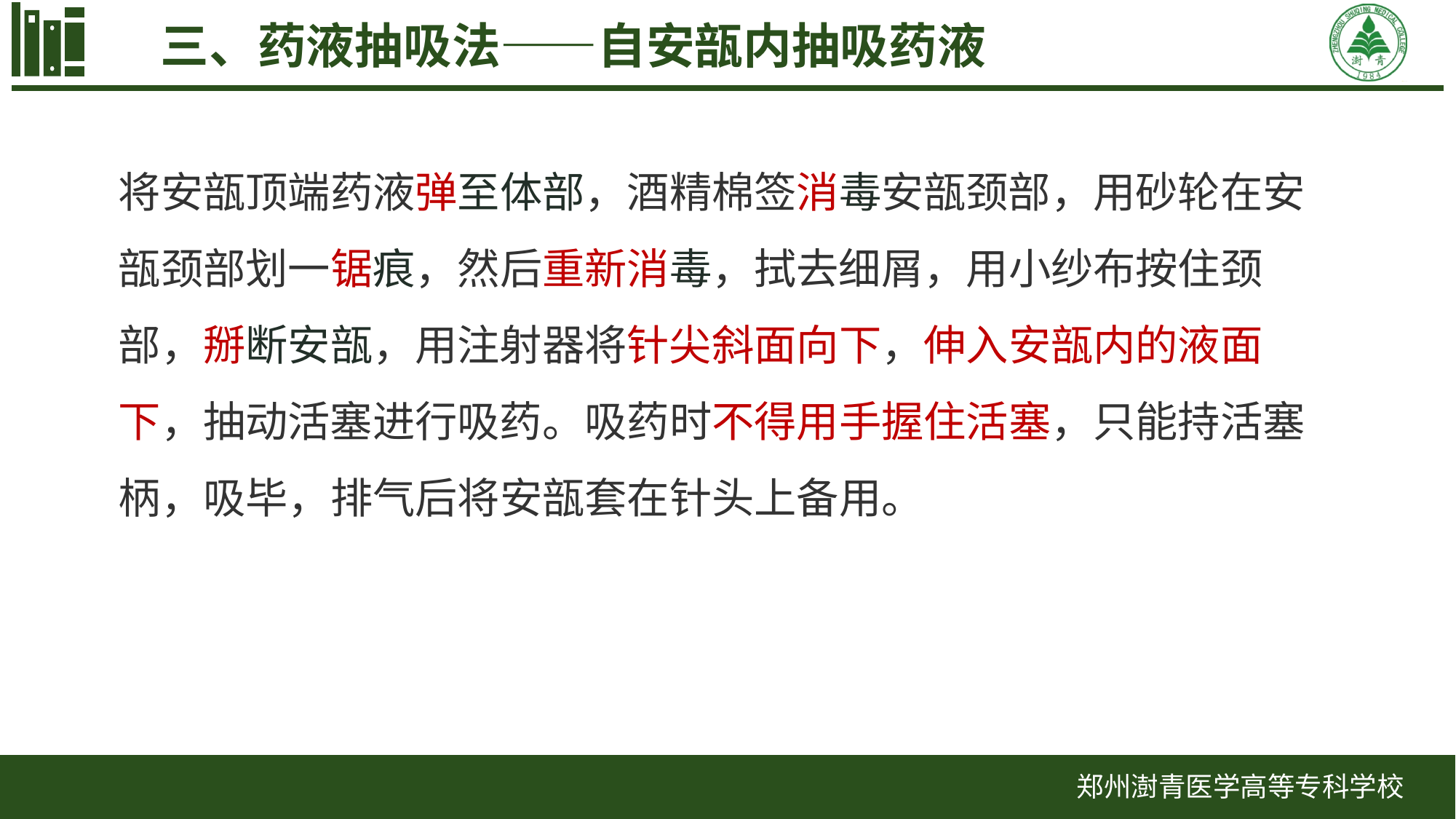

三、药液抽吸法——自安瓿内抽吸药液
将安瓿顶端药液弹至体部，酒精棉签消毒安瓿颈部，用砂轮在安瓿颈部划一锯痕，然后重新消毒，拭去细屑，用小纱布按住颈部，掰断安瓿，用注射器将针尖斜面向下，伸入安瓿内的液面下，抽动活塞进行吸药。吸药时不得用手握住活塞，只能持活塞柄，吸毕，排气后将安瓿套在针头上备用。
郑州澍青医学高等专科学校